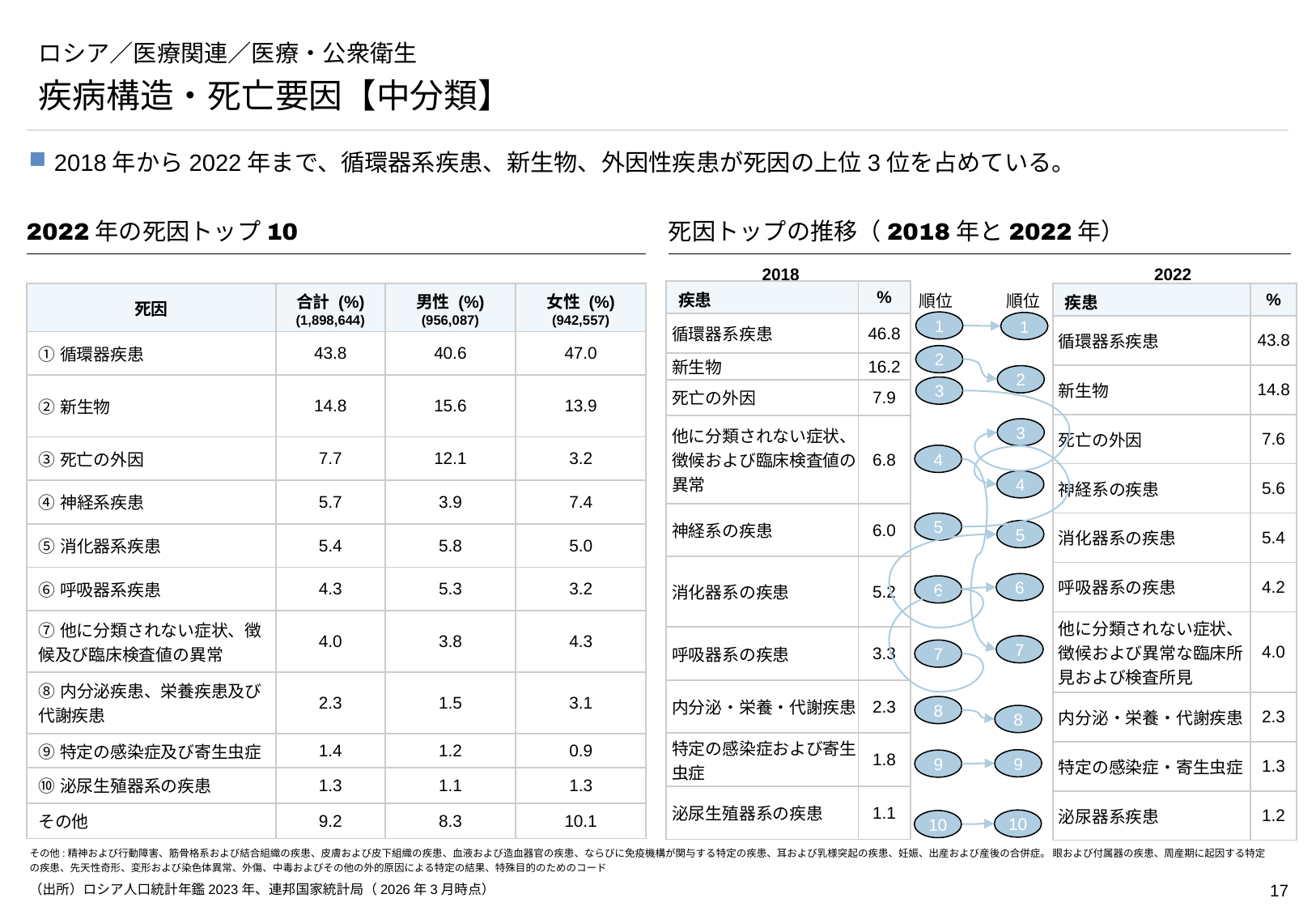

# ロシア／医療関連／医療・公衆衛生
疾病構造・死亡要因【中分類】
2018年から2022年まで、循環器系疾患、新生物、外因性疾患が死因の上位3位を占めている。
2022年の死因トップ10
死因トップの推移（2018年と2022年）
2018
2022
順位
順位
| 疾患 | % |
| --- | --- |
| 循環器系疾患 | 46.8 |
| 新生物 | 16.2 |
| 死亡の外因 | 7.9 |
| 他に分類されない症状、徴候および臨床検査値の異常 | 6.8 |
| 神経系の疾患 | 6.0 |
| 消化器系の疾患 | 5.2 |
| 呼吸器系の疾患 | 3.3 |
| 内分泌・栄養・代謝疾患 | 2.3 |
| 特定の感染症および寄生虫症 | 1.8 |
| 泌尿生殖器系の疾患 | 1.1 |
| 疾患 | % |
| --- | --- |
| 循環器系疾患 | 43.8 |
| 新生物 | 14.8 |
| 死亡の外因 | 7.6 |
| 神経系の疾患 | 5.6 |
| 消化器系の疾患 | 5.4 |
| 呼吸器系の疾患 | 4.2 |
| 他に分類されない症状、徴候および異常な臨床所見および検査所見 | 4.0 |
| 内分泌・栄養・代謝疾患 | 2.3 |
| 特定の感染症・寄生虫症 | 1.3 |
| 泌尿器系疾患 | 1.2 |
| 死因 | 合計 (%) (1,898,644) | 男性 (%) (956,087) | 女性 (%) (942,557) |
| --- | --- | --- | --- |
| ①循環器疾患 | 43.8 | 40.6 | 47.0 |
| ②新生物 | 14.8 | 15.6 | 13.9 |
| ③死亡の外因 | 7.7 | 12.1 | 3.2 |
| ④神経系疾患 | 5.7 | 3.9 | 7.4 |
| ⑤消化器系疾患 | 5.4 | 5.8 | 5.0 |
| ⑥呼吸器系疾患 | 4.3 | 5.3 | 3.2 |
| ⑦他に分類されない症状、徴候及び臨床検査値の異常 | 4.0 | 3.8 | 4.3 |
| ⑧内分泌疾患、栄養疾患及び代謝疾患 | 2.3 | 1.5 | 3.1 |
| ⑨特定の感染症及び寄生虫症 | 1.4 | 1.2 | 0.9 |
| ⑩泌尿生殖器系の疾患 | 1.3 | 1.1 | 1.3 |
| その他 | 9.2 | 8.3 | 10.1 |
1
1
2
2
3
3
4
4
5
5
6
6
7
7
8
8
9
9
10
10
その他:精神および行動障害、筋骨格系および結合組織の疾患、皮膚および皮下組織の疾患、血液および造血器官の疾患、ならびに免疫機構が関与する特定の疾患、耳および乳様突起の疾患、妊娠、出産および産後の合併症。 眼および付属器の疾患、周産期に起因する特定の疾患、先天性奇形、変形および染色体異常、外傷、中毒およびその他の外的原因による特定の結果、特殊目的のためのコード
（出所）ロシア人口統計年鑑2023年、連邦国家統計局（2026年3月時点）